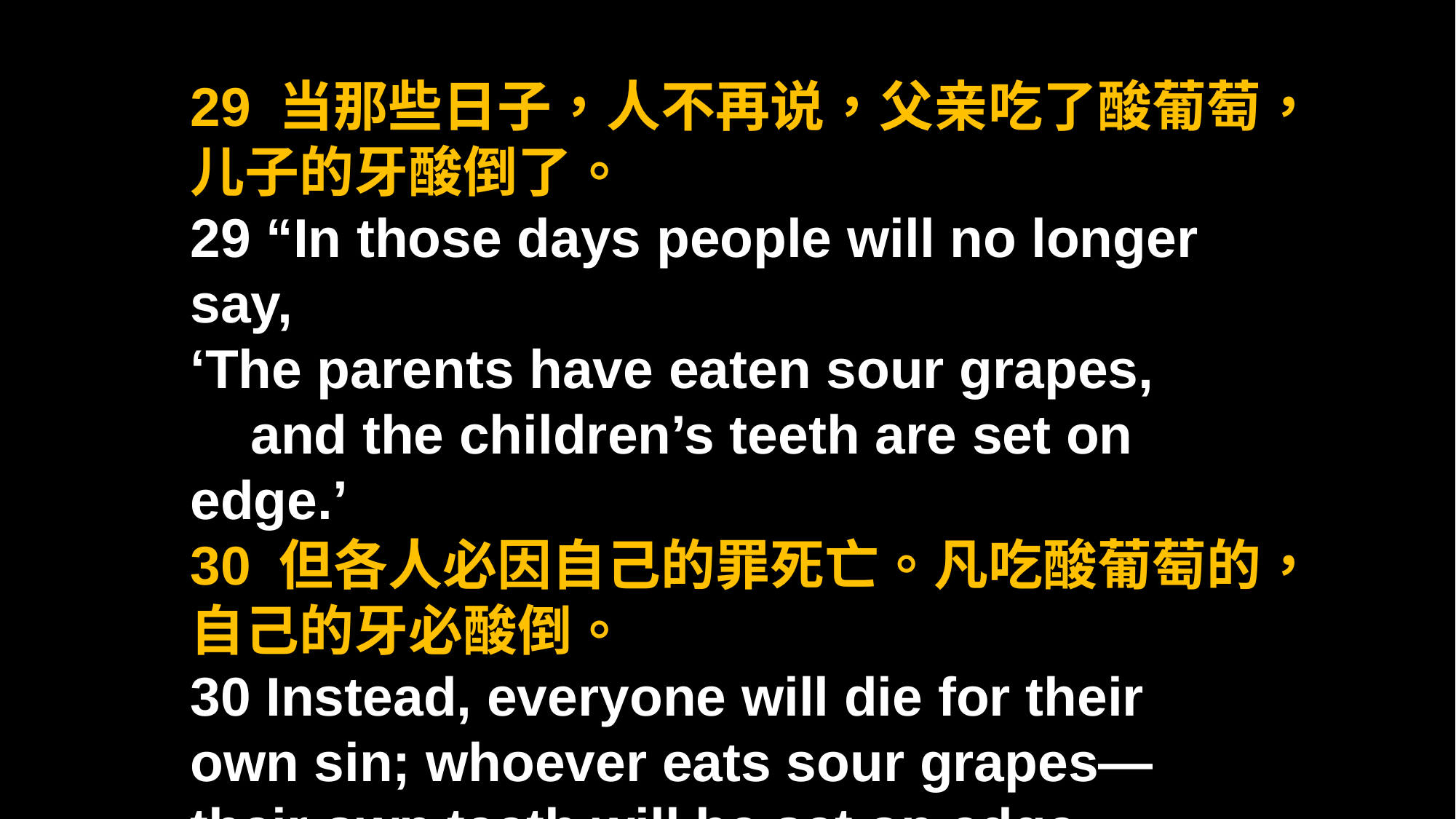

29 当那些日子，人不再说，父亲吃了酸葡萄，儿子的牙酸倒了。
29 “In those days people will no longer say,
‘The parents have eaten sour grapes,
    and the children’s teeth are set on edge.’
30 但各人必因自己的罪死亡。凡吃酸葡萄的，自己的牙必酸倒。
30 Instead, everyone will die for their own sin; whoever eats sour grapes—their own teeth will be set on edge.